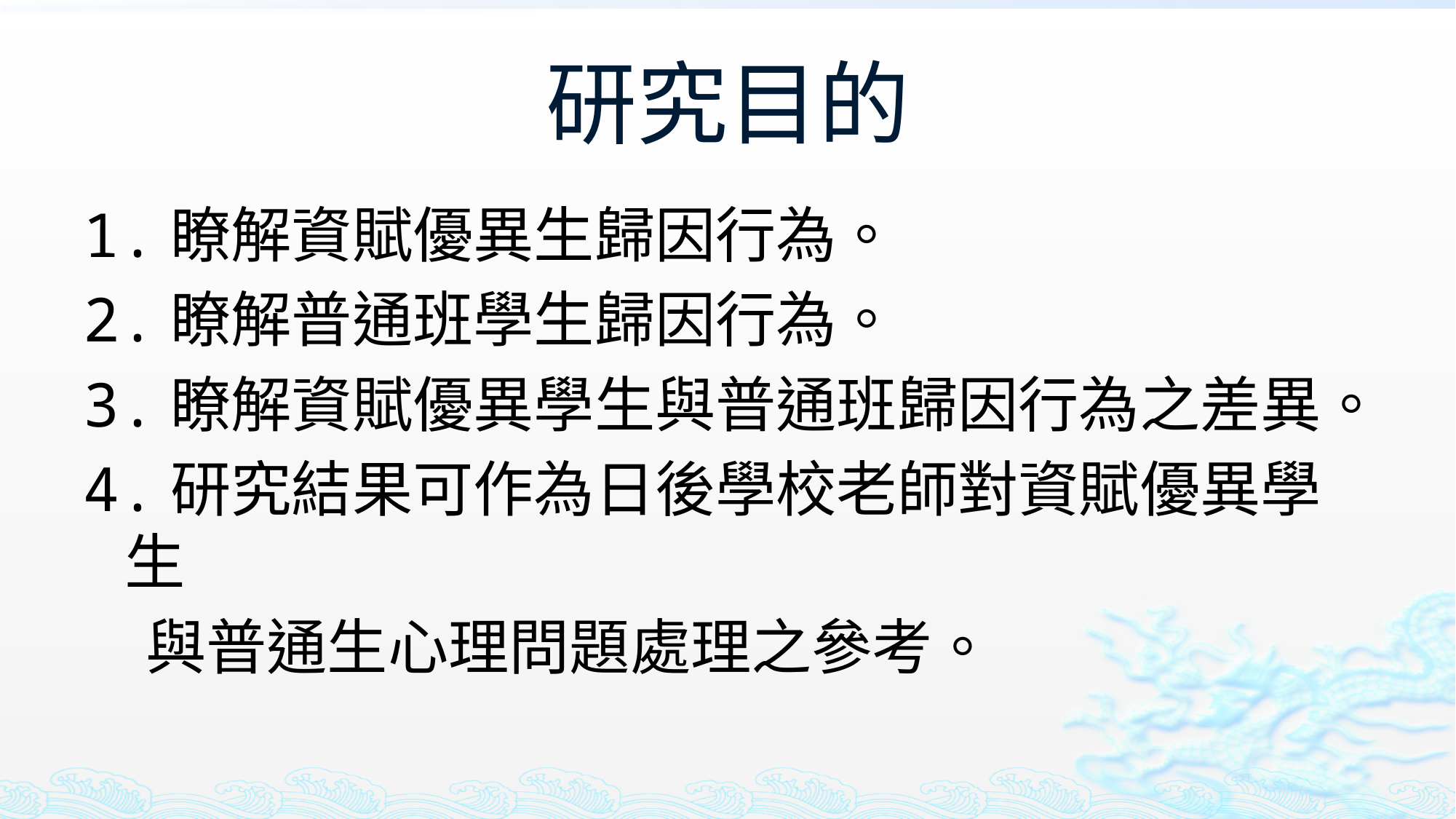

# 研究目的
1.瞭解資賦優異生歸因行為。
2.瞭解普通班學生歸因行為。
3.瞭解資賦優異學生與普通班歸因行為之差異。
4.研究結果可作為日後學校老師對資賦優異學生
與普通生心理問題處理之參考。